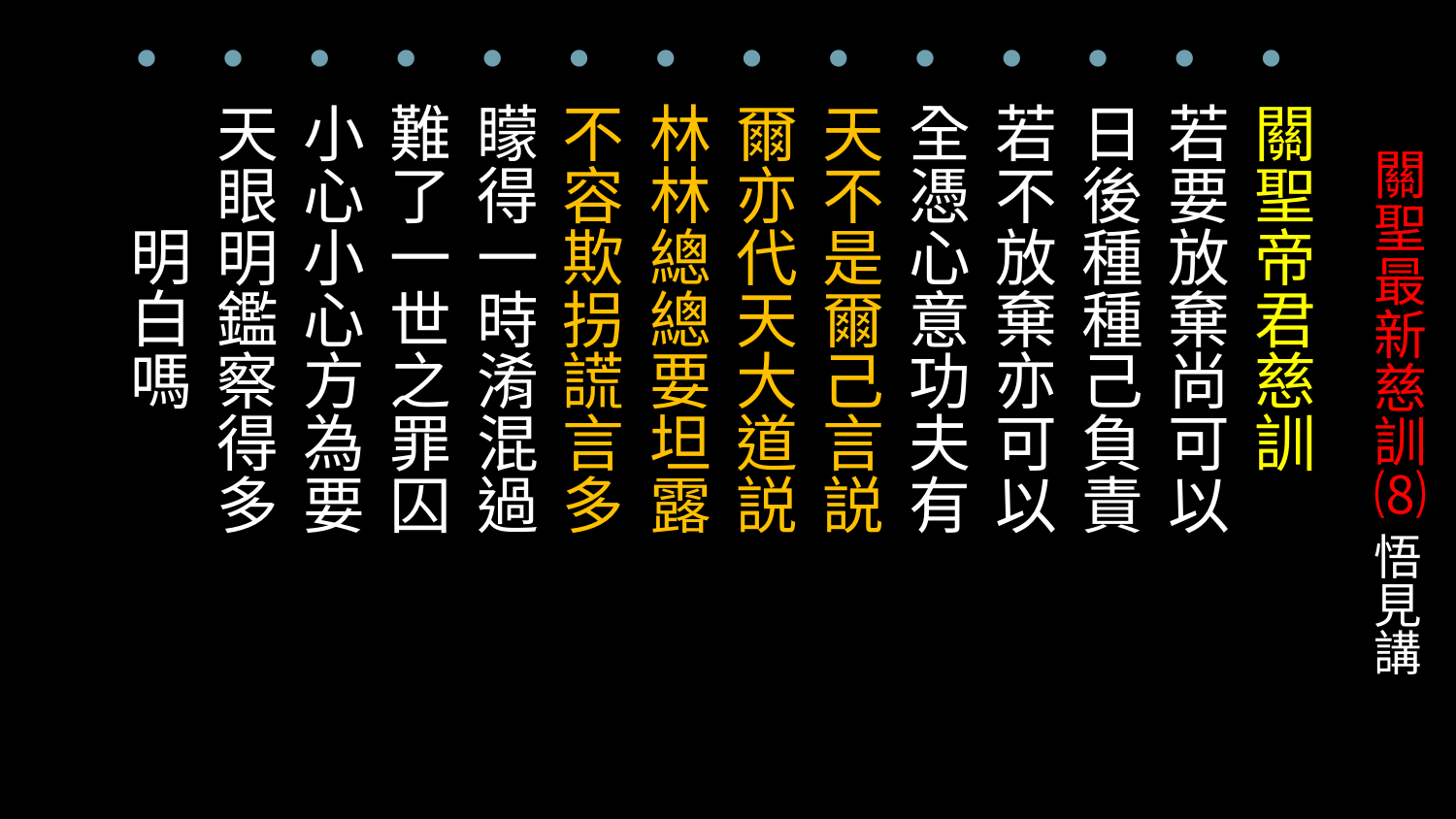

關聖帝君慈訓
若要放棄尚可以
日後種種己負責
若不放棄亦可以
全憑心意功夫有
天不是爾己言説
爾亦代天大道説
林林總總要坦露
不容欺拐謊言多
矇得一時淆混過
難了一世之罪囚
小心小心方為要
天眼明鑑察得多
        明白嗎

# 關聖最新慈訓⑻ 悟見講